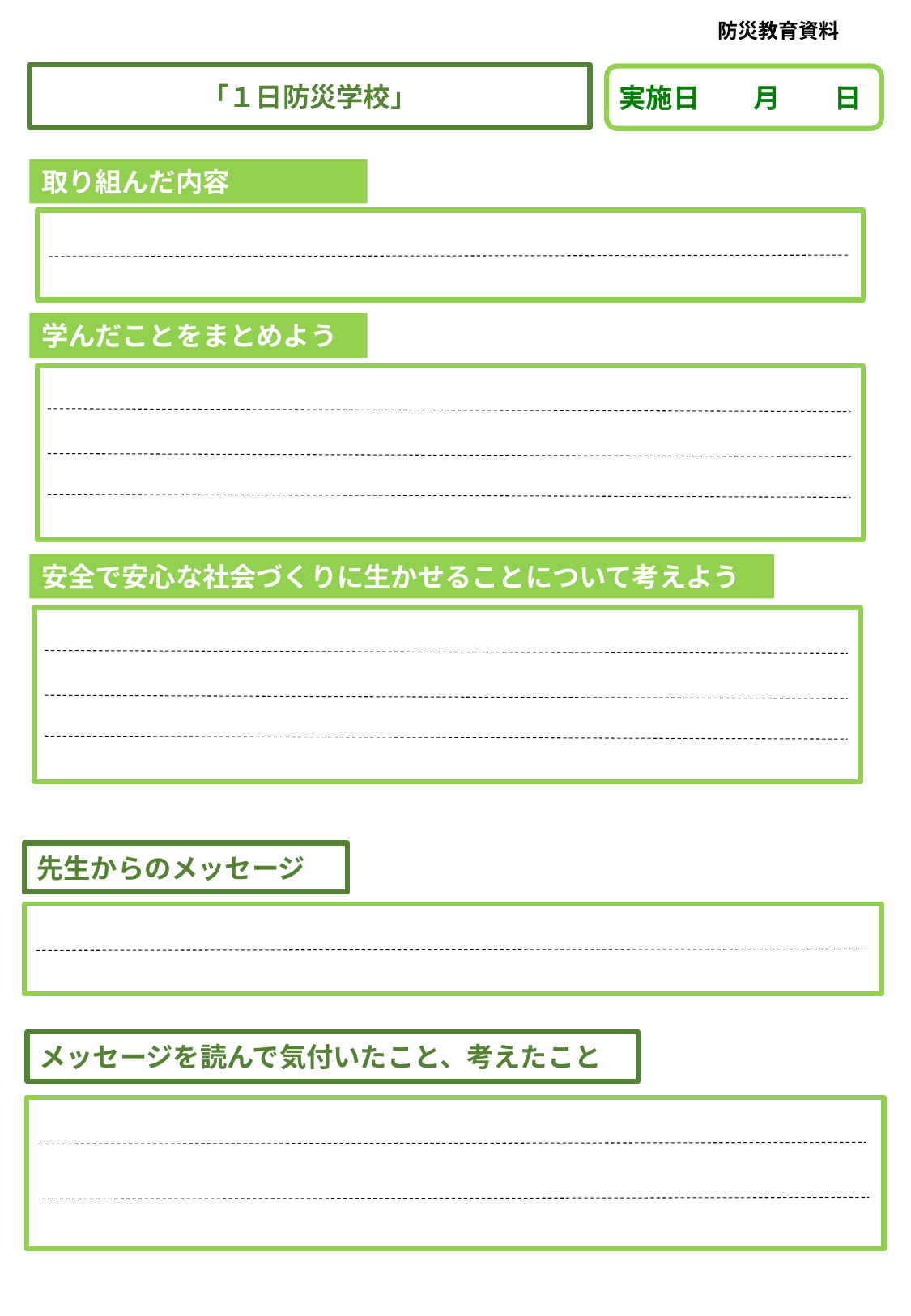

防災教育資料

「１日防災学校」
実施日　　月　　日
取り組んだ内容

学んだことをまとめよう

安全で安心な社会づくりに生かせることについて考えよう

先生からのメッセージ

メッセージを読んで気付いたこと、考えたこと